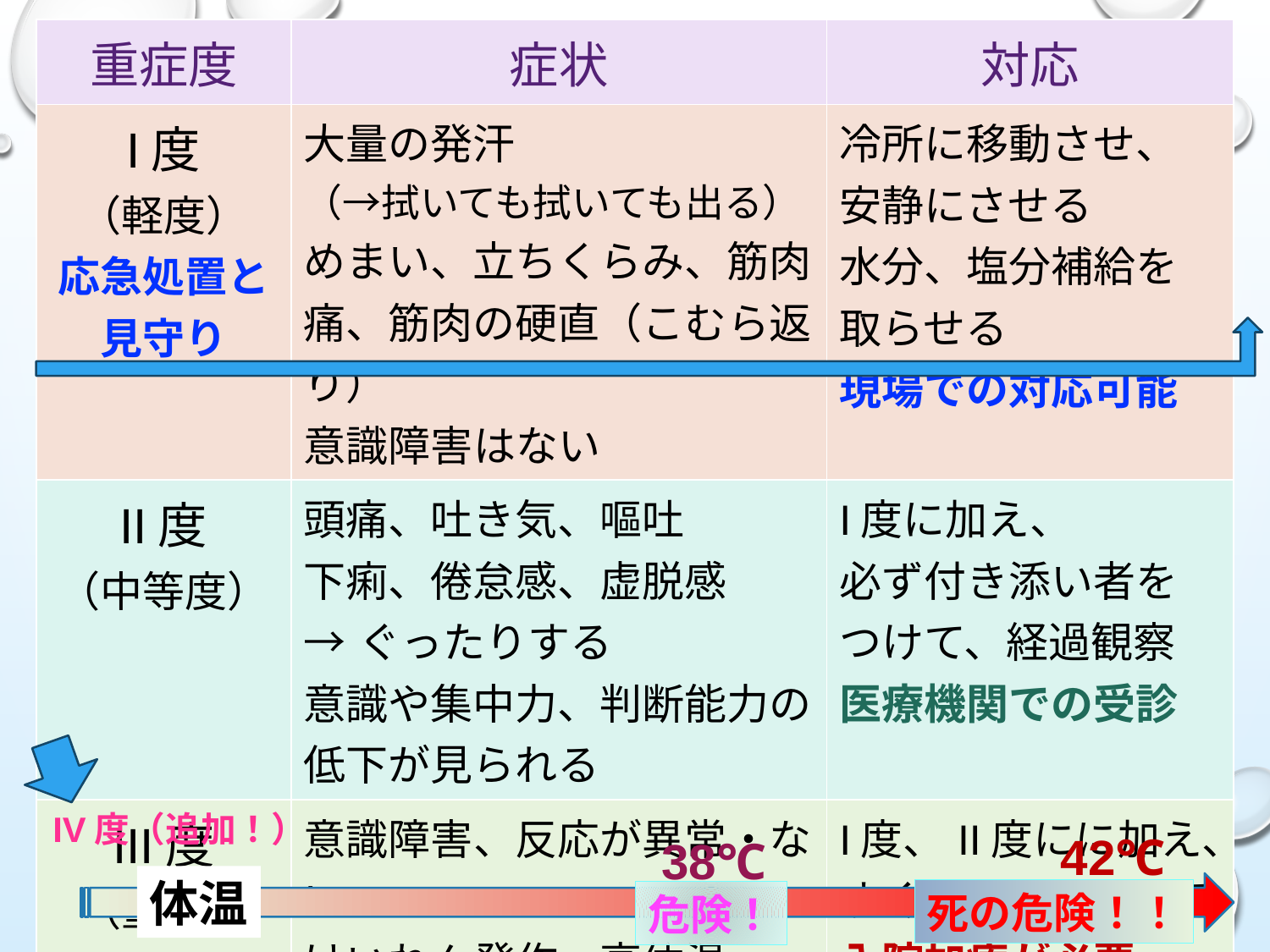

| 重症度 | 症状 | 対応 |
| --- | --- | --- |
| I度 （軽度） 応急処置と見守り | 大量の発汗 （→拭いても拭いても出る） めまい、立ちくらみ、筋肉痛、筋肉の硬直（こむら返り） 意識障害はない | 冷所に移動させ、 安静にさせる 水分、塩分補給を 取らせる 現場での対応可能 |
| II度 （中等度） | 頭痛、吐き気、嘔吐 下痢、倦怠感、虚脱感 →ぐったりする 意識や集中力、判断能力の低下が見られる | I度に加え、 必ず付き添い者を つけて、経過観察 医療機関での受診 |
| III度 （重度） | 意識障害、反応が異常・ない けいれん発作、高体温 肝・腎障害 等 深部体温40℃以上 | I度、II度にに加え、 すぐに救急搬送する 入院加療が必要 集中治療 |

IV度（追加！）
42℃
38℃
体温

死の危険！！
危険！